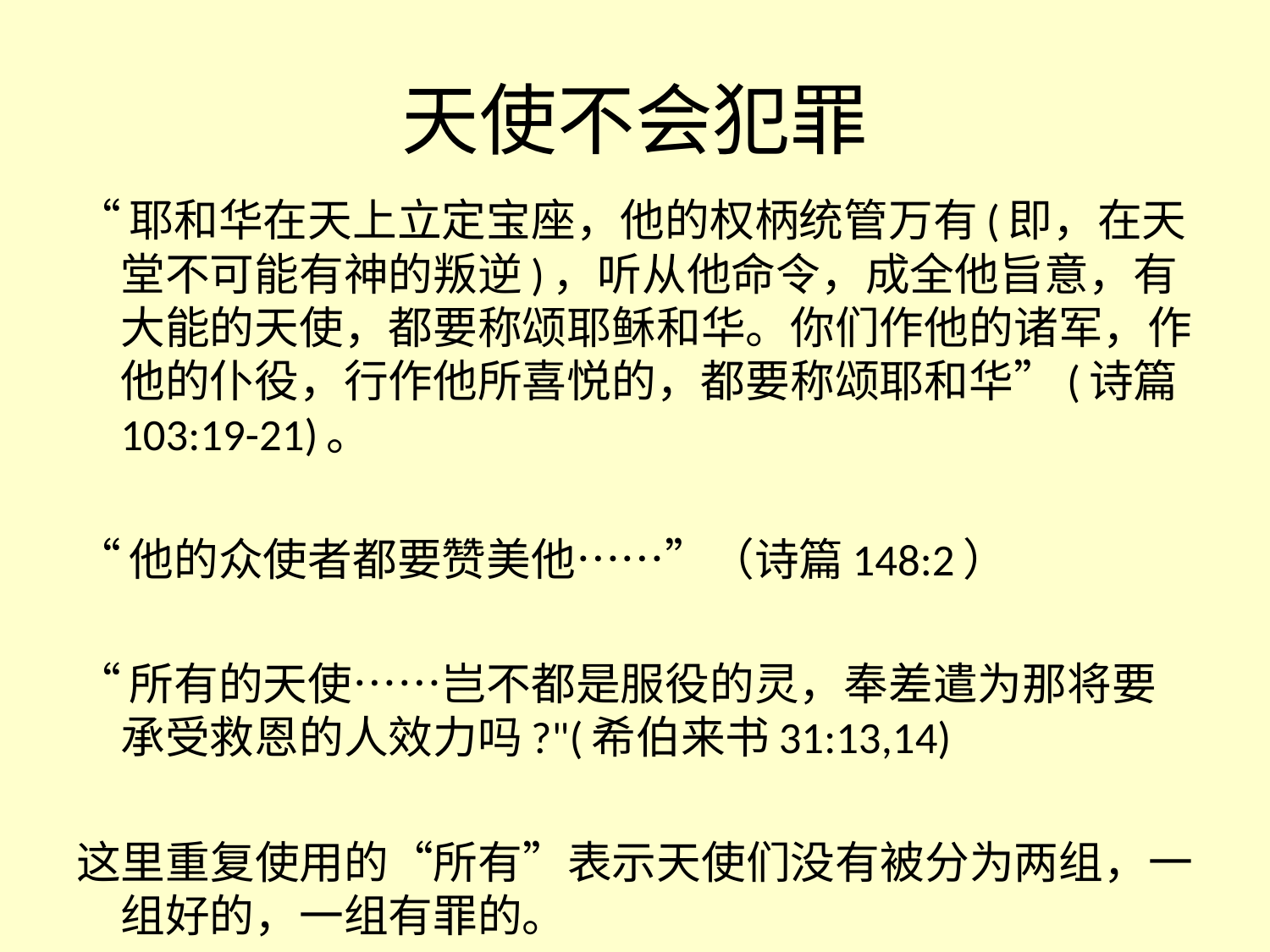

# 天使不会犯罪
“耶和华在天上立定宝座，他的权柄统管万有(即，在天堂不可能有神的叛逆)，听从他命令，成全他旨意，有大能的天使，都要称颂耶稣和华。你们作他的诸军，作他的仆役，行作他所喜悦的，都要称颂耶和华”(诗篇103:19-21)。

“他的众使者都要赞美他……”（诗篇148:2）

“所有的天使……岂不都是服役的灵，奉差遣为那将要承受救恩的人效力吗?"(希伯来书31:13,14)

这里重复使用的“所有”表示天使们没有被分为两组，一组好的，一组有罪的。